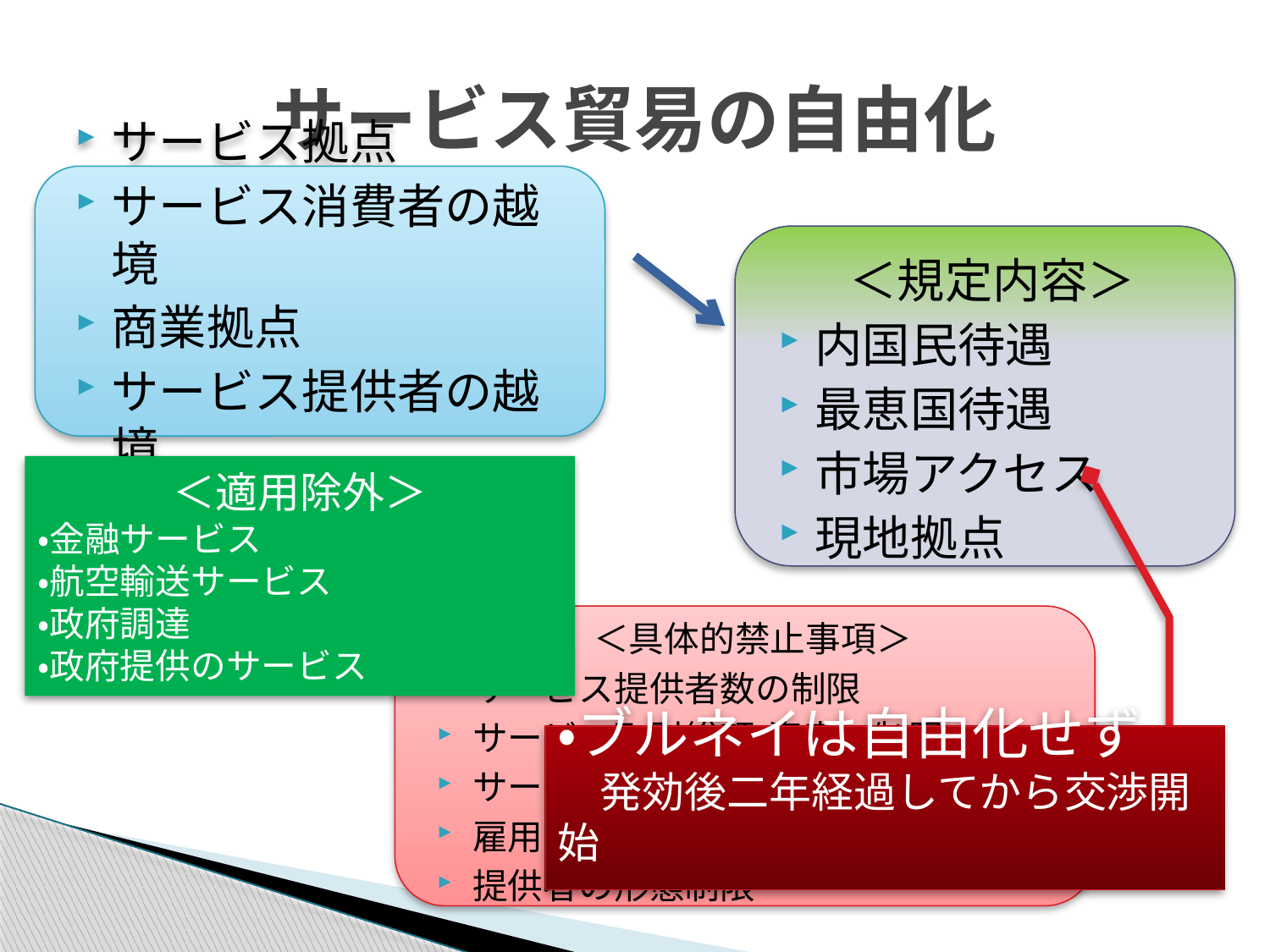

# サービス貿易の自由化

サービス拠点
サービス消費者の越境
商業拠点
サービス提供者の越境

＜規定内容＞
内国民待遇
最恵国待遇
市場アクセス
現地拠点
＜適用除外＞
・金融サービス
・航空輸送サービス
・政府調達
・政府提供のサービス

＜具体的禁止事項＞
サービス提供者数の制限
サービス取引総額・資産の制限
サービス事業総数・総産出量の制限
雇用・関係する自然人の総数の制限
提供者の形態制限

・ブルネイは自由化せず
　発効後二年経過してから交渉開始